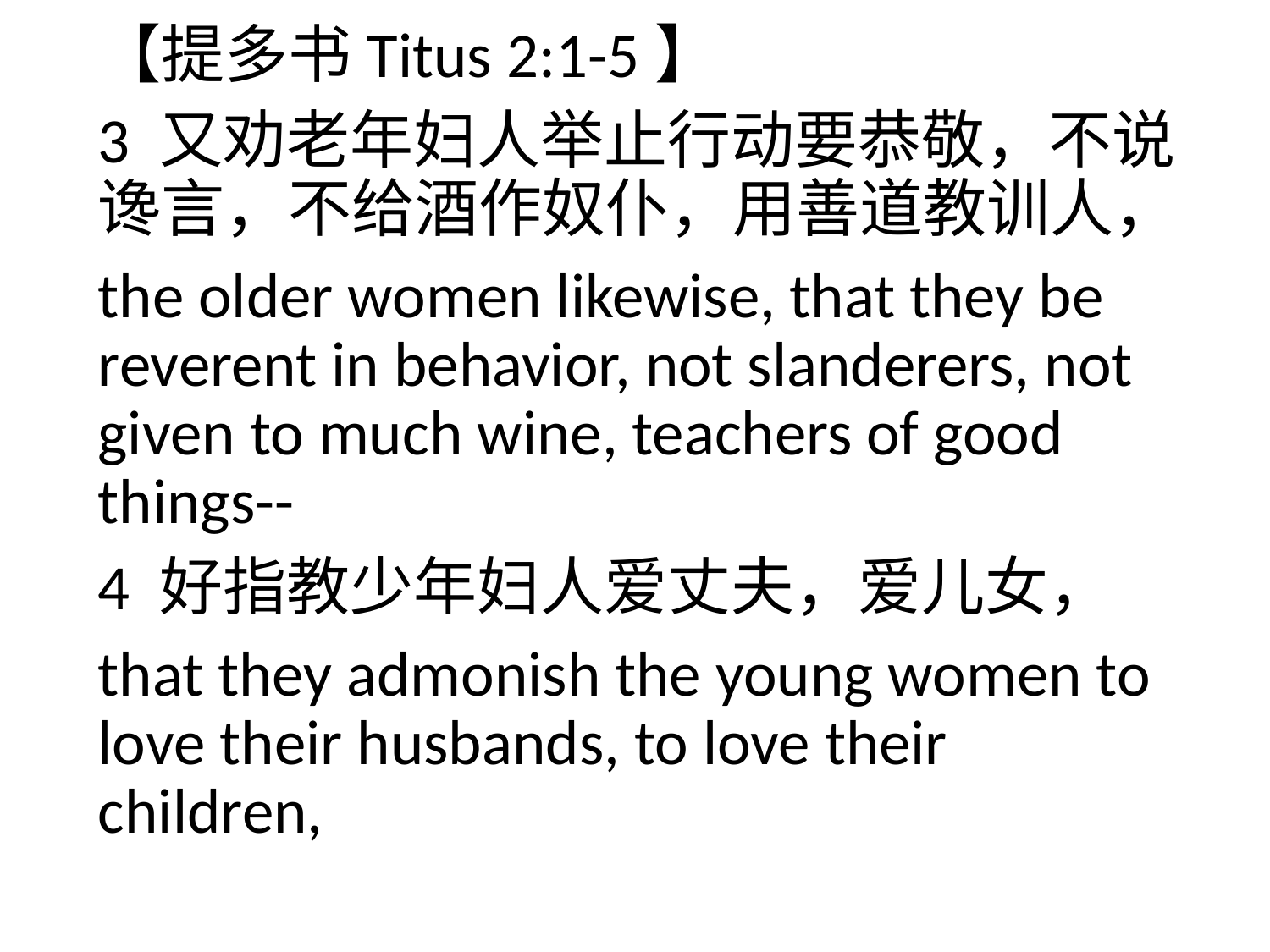

【提多书Titus 2:1-5】
3 又劝老年妇人举止行动要恭敬，不说谗言，不给酒作奴仆，用善道教训人，
the older women likewise, that they be reverent in behavior, not slanderers, not given to much wine, teachers of good things--
4 好指教少年妇人爱丈夫，爱儿女，
that they admonish the young women to love their husbands, to love their children,